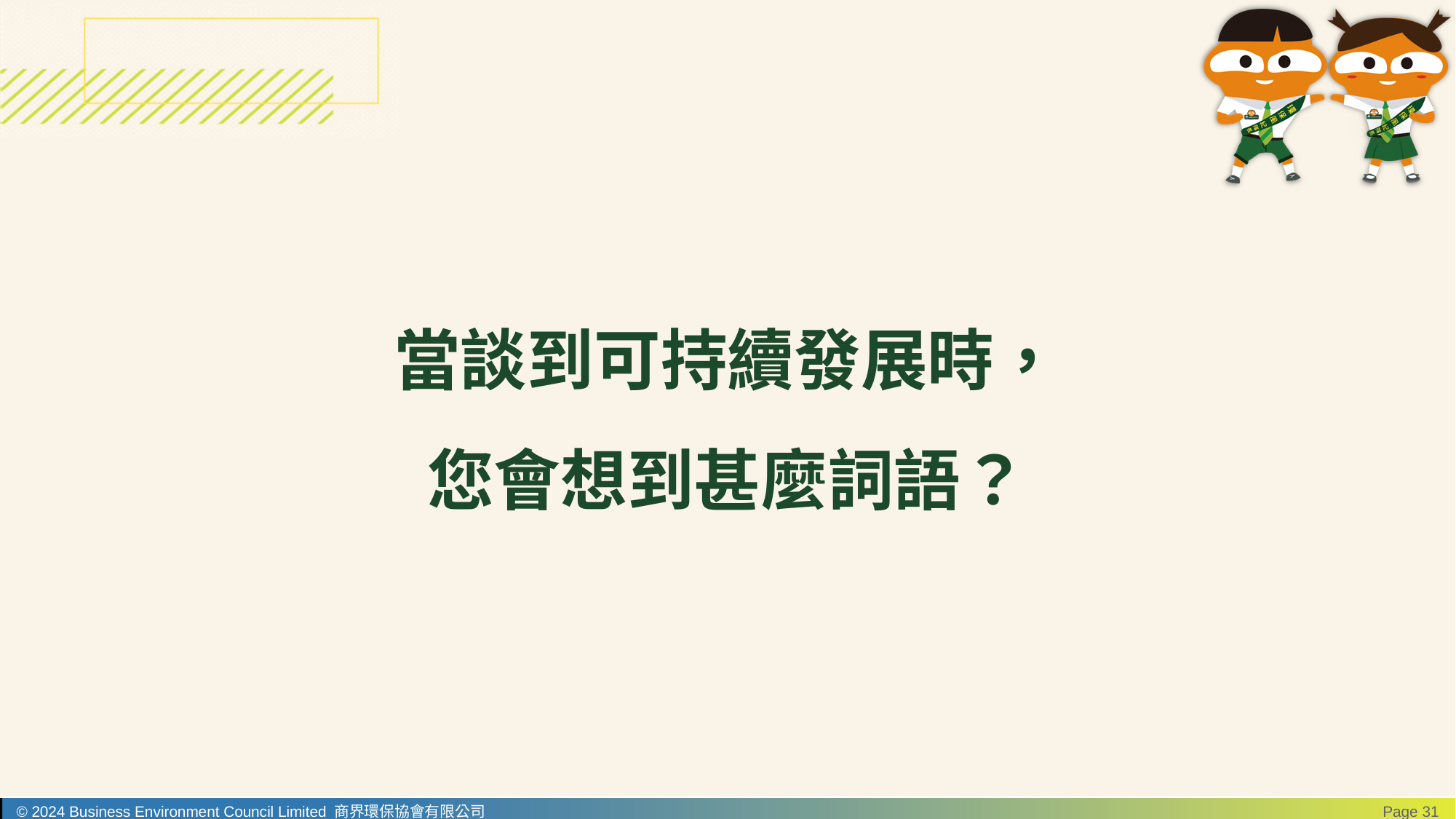

當談到可持續發展時，
您會想到甚麼詞語？
© 2024 Business Environment Council Limited 商界環保協會有限公司
Page 31